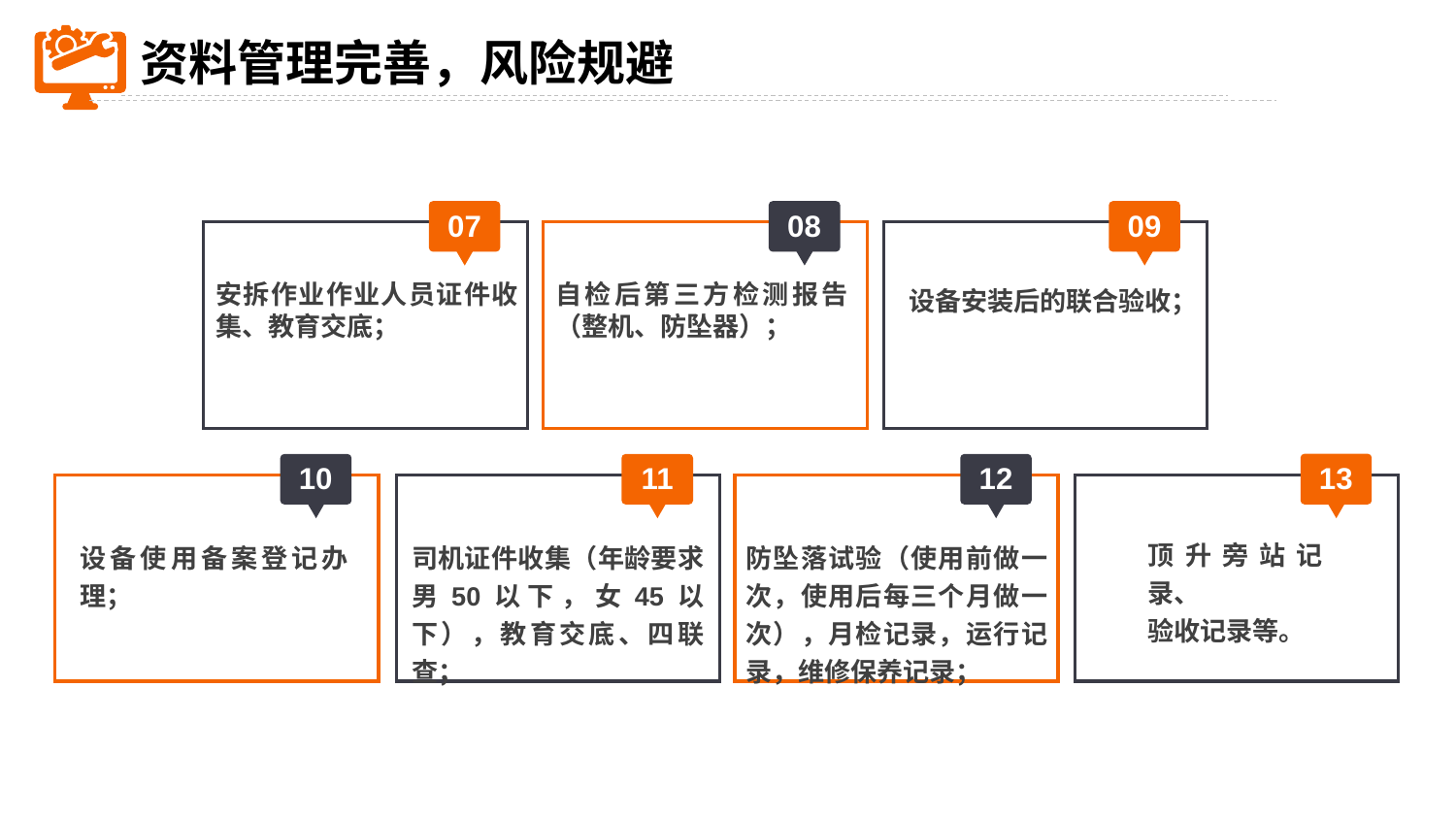

资料管理完善，风险规避
07
08
09

安拆作业作业人员证件收集、教育交底；
自检后第三方检测报告（整机、防坠器）；
设备安装后的联合验收；
13
10
11
12

顶升旁站记录、
验收记录等。
设备使用备案登记办理；
司机证件收集（年龄要求男50以下，女45以下），教育交底、四联查；
防坠落试验（使用前做一次，使用后每三个月做一次），月检记录，运行记录，维修保养记录；